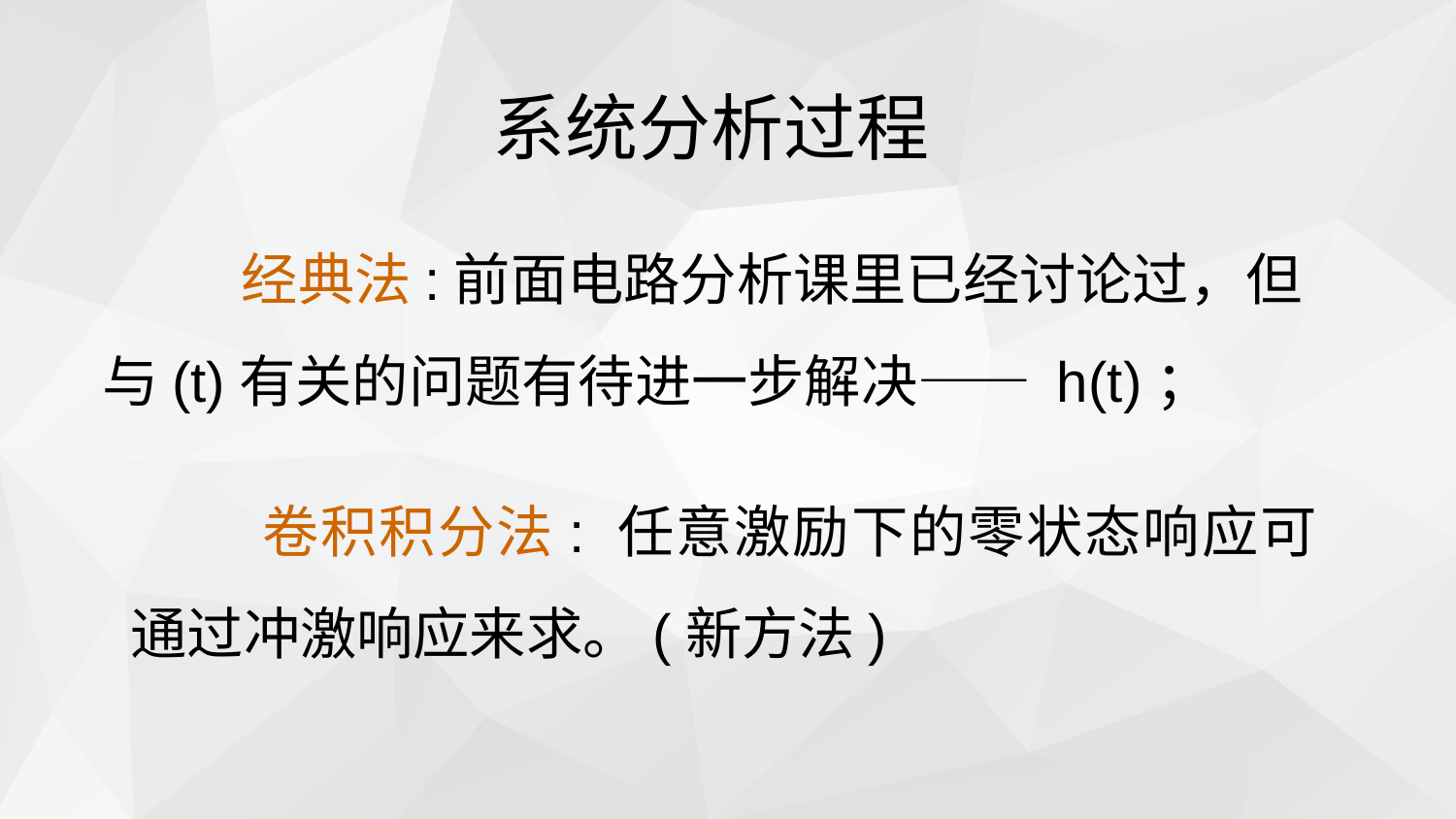

系统分析过程
          经典法:前面电路分析课里已经讨论过，但与(t)有关的问题有待进一步解决—— h(t)；
        卷积积分法: 任意激励下的零状态响应可通过冲激响应来求。(新方法)